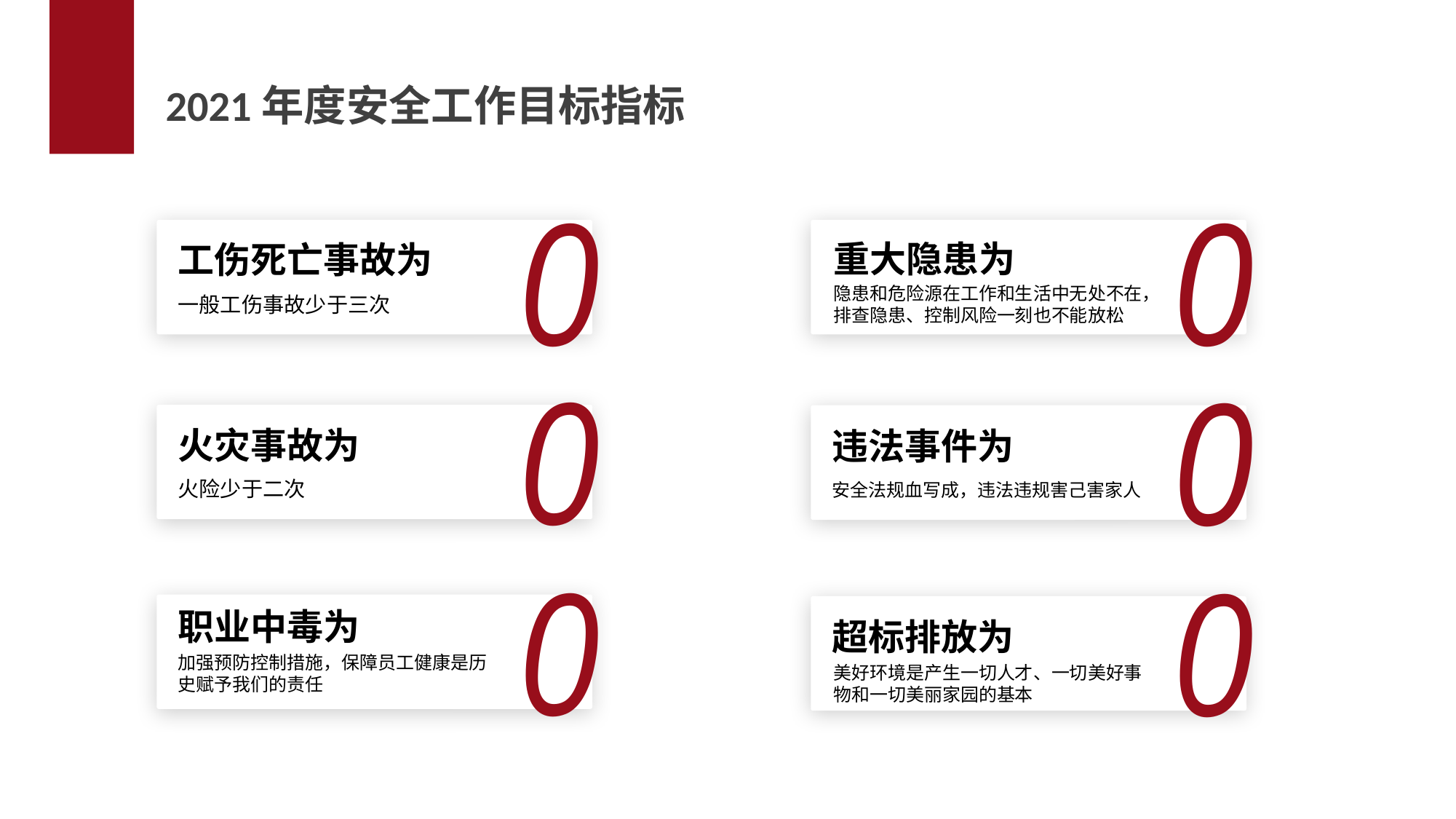

2021年度安全工作目标指标
0
0

重大隐患为
工伤死亡事故为
隐患和危险源在工作和生活中无处不在，排查隐患、控制风险一刻也不能放松
一般工伤事故少于三次
0
0

火灾事故为
违法事件为
火险少于二次
安全法规血写成，违法违规害己害家人
0
0

职业中毒为
超标排放为
加强预防控制措施，保障员工健康是历史赋予我们的责任
美好环境是产生一切人才、一切美好事物和一切美丽家园的基本